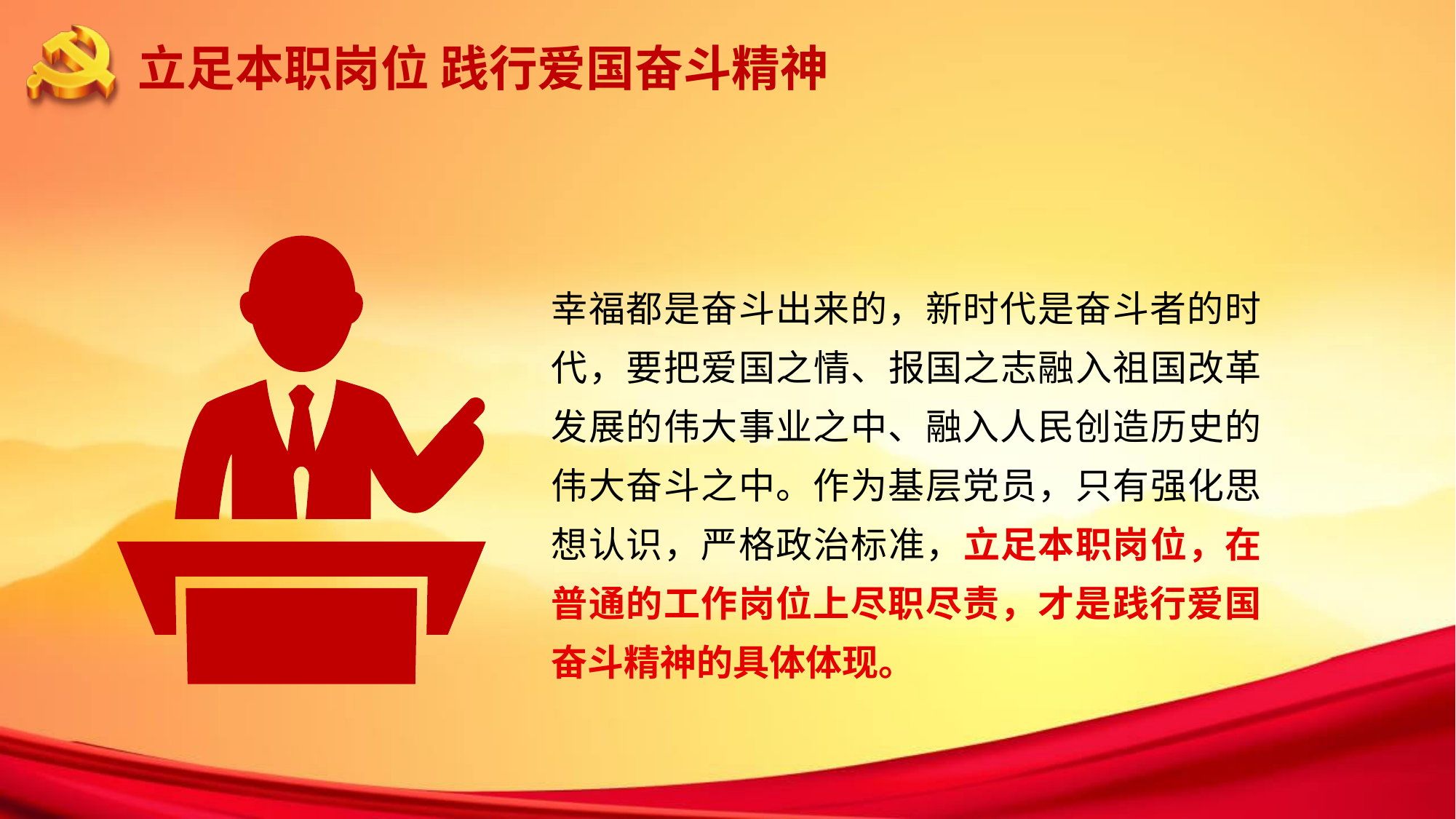

幸福都是奋斗出来的，新时代是奋斗者的时代，要把爱国之情、报国之志融入祖国改革发展的伟大事业之中、融入人民创造历史的伟大奋斗之中。作为基层党员，只有强化思想认识，严格政治标准，立足本职岗位，在普通的工作岗位上尽职尽责，才是践行爱国奋斗精神的具体体现。